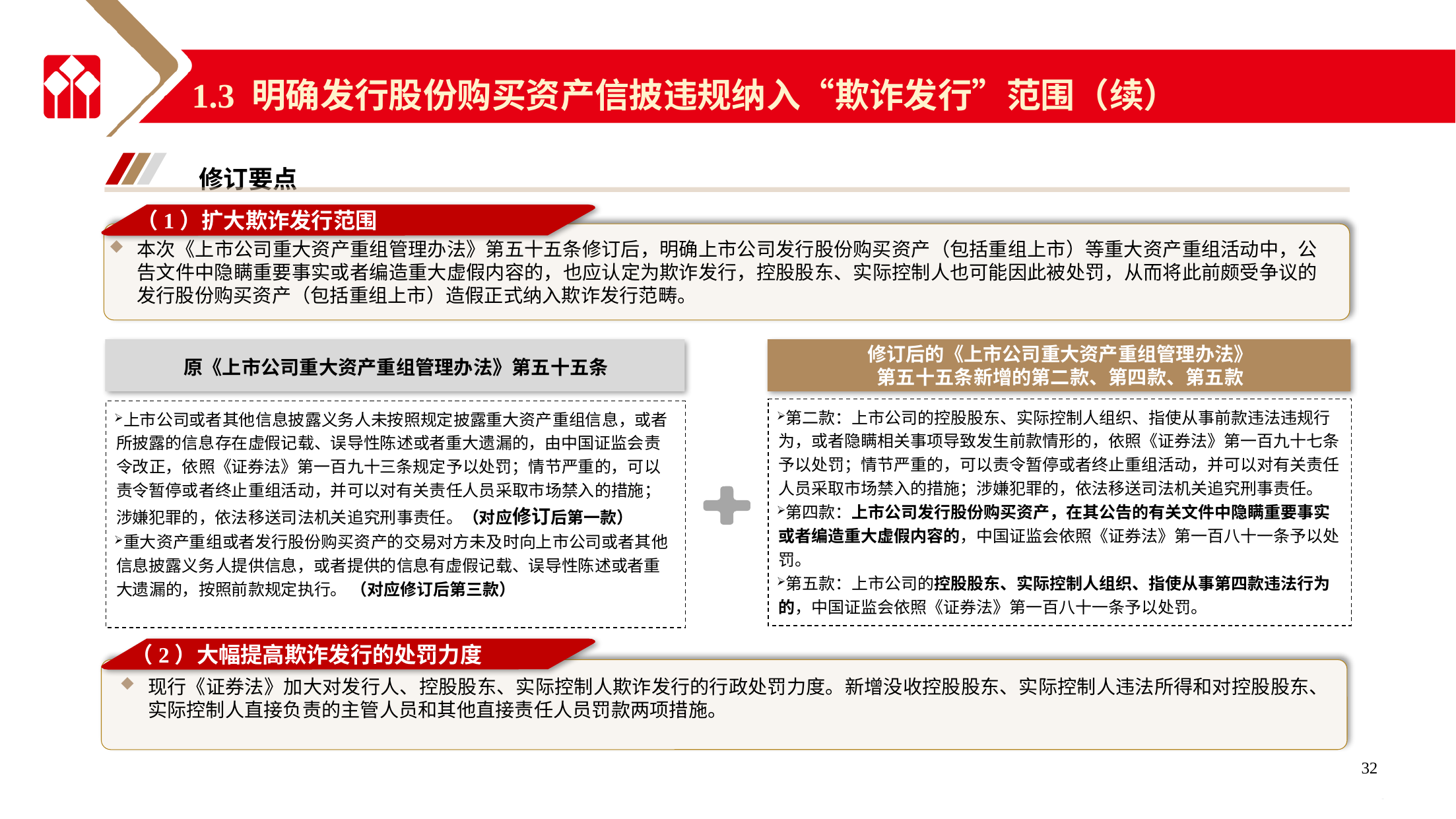

1.3 明确发行股份购买资产信披违规纳入“欺诈发行”范围（续）
修订要点

      （1）扩大欺诈发行范围

本次《上市公司重大资产重组管理办法》第五十五条修订后，明确上市公司发行股份购买资产（包括重组上市）等重大资产重组活动中，公告文件中隐瞒重要事实或者编造重大虚假内容的，也应认定为欺诈发行，控股股东、实际控制人也可能因此被处罚，从而将此前颇受争议的发行股份购买资产（包括重组上市）造假正式纳入欺诈发行范畴。
原《上市公司重大资产重组管理办法》第五十五条
修订后的《上市公司重大资产重组管理办法》
第五十五条新增的第二款、第四款、第五款
第二款：上市公司的控股股东、实际控制人组织、指使从事前款违法违规行为，或者隐瞒相关事项导致发生前款情形的，依照《证券法》第一百九十七条予以处罚；情节严重的，可以责令暂停或者终止重组活动，并可以对有关责任人员采取市场禁入的措施；涉嫌犯罪的，依法移送司法机关追究刑事责任。
第四款：上市公司发行股份购买资产，在其公告的有关文件中隐瞒重要事实或者编造重大虚假内容的，中国证监会依照《证券法》第一百八十一条予以处罚。
第五款：上市公司的控股股东、实际控制人组织、指使从事第四款违法行为的，中国证监会依照《证券法》第一百八十一条予以处罚。
上市公司或者其他信息披露义务人未按照规定披露重大资产重组信息，或者所披露的信息存在虚假记载、误导性陈述或者重大遗漏的，由中国证监会责令改正，依照《证券法》第一百九十三条规定予以处罚；情节严重的，可以责令暂停或者终止重组活动，并可以对有关责任人员采取市场禁入的措施；涉嫌犯罪的，依法移送司法机关追究刑事责任。（对应修订后第一款）
重大资产重组或者发行股份购买资产的交易对方未及时向上市公司或者其他信息披露义务人提供信息，或者提供的信息有虚假记载、误导性陈述或者重大遗漏的，按照前款规定执行。 （对应修订后第三款）

     （2）大幅提高欺诈发行的处罚力度

现行《证券法》加大对发行人、控股股东、实际控制人欺诈发行的行政处罚力度。新增没收控股股东、实际控制人违法所得和对控股股东、实际控制人直接负责的主管人员和其他直接责任人员罚款两项措施。
32